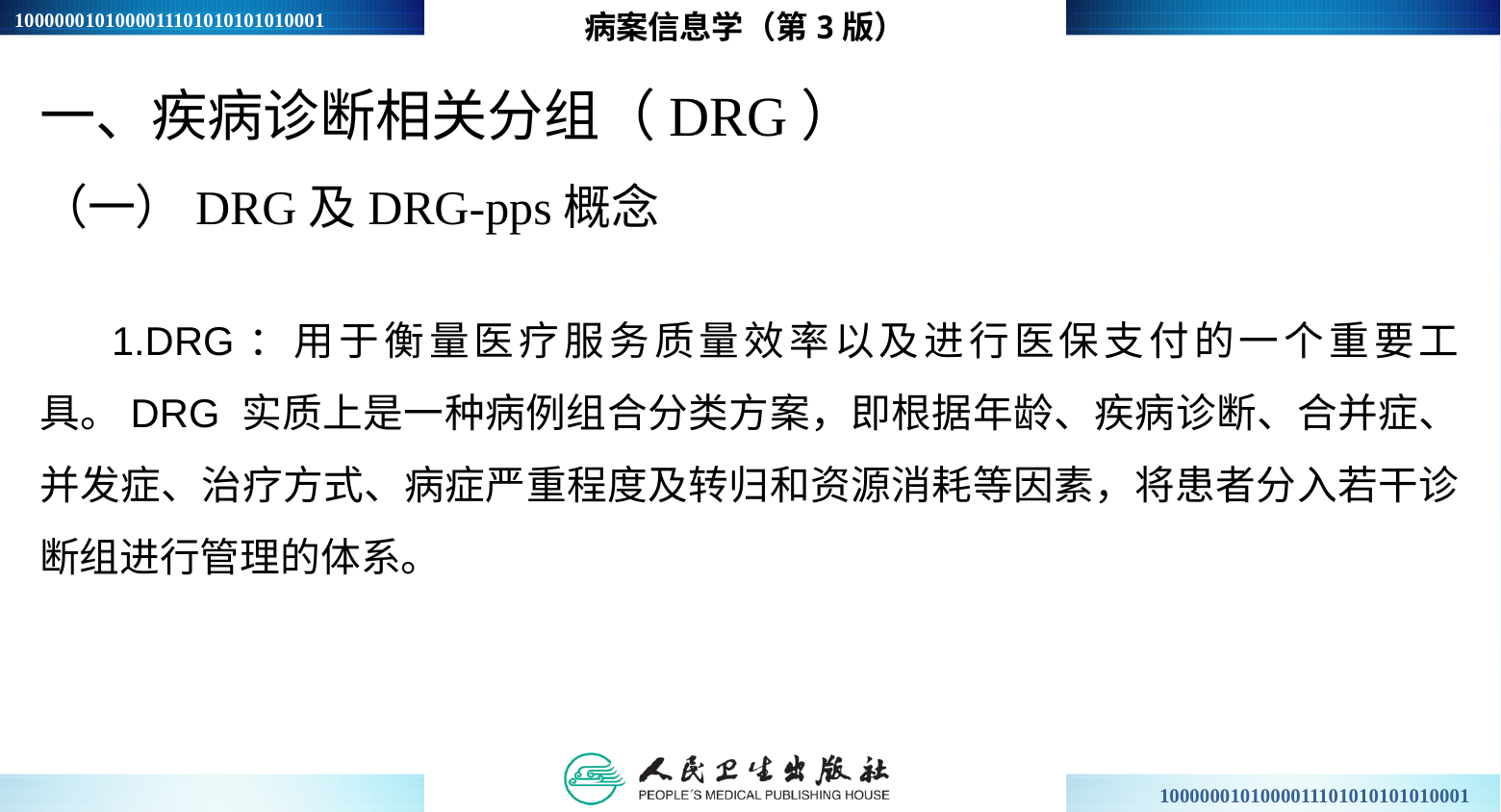

病案信息学（第3版）
一、疾病诊断相关分组（DRG）
（一）DRG及DRG-pps概念

1.DRG：用于衡量医疗服务质量效率以及进行医保支付的一个重要工具。DRG 实质上是一种病例组合分类方案，即根据年龄、疾病诊断、合并症、并发症、治疗方式、病症严重程度及转归和资源消耗等因素，将患者分入若干诊断组进行管理的体系。